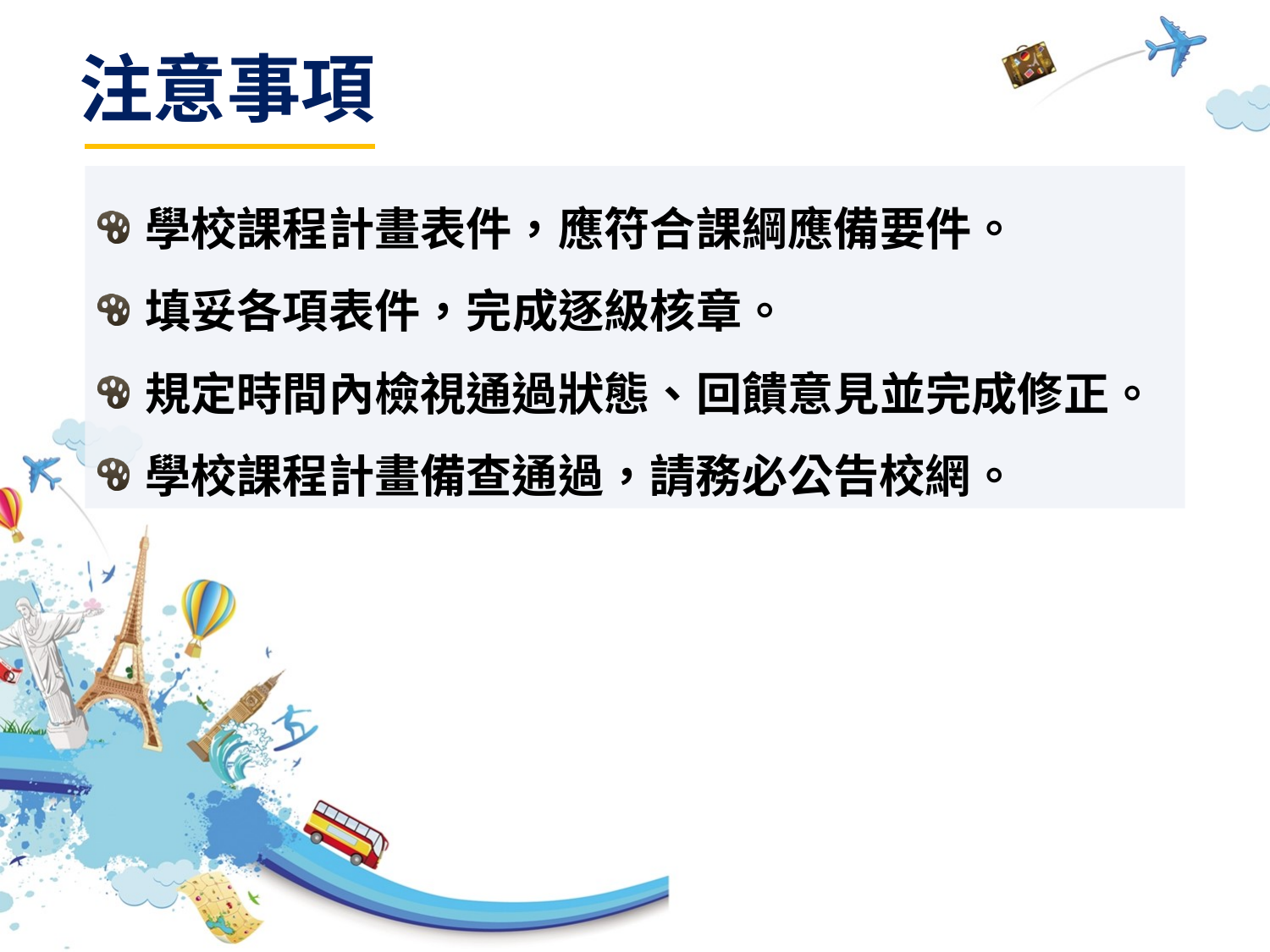

注意事項
學校課程計畫表件，應符合課綱應備要件。
填妥各項表件，完成逐級核章。
規定時間內檢視通過狀態、回饋意見並完成修正。
學校課程計畫備查通過，請務必公告校網。